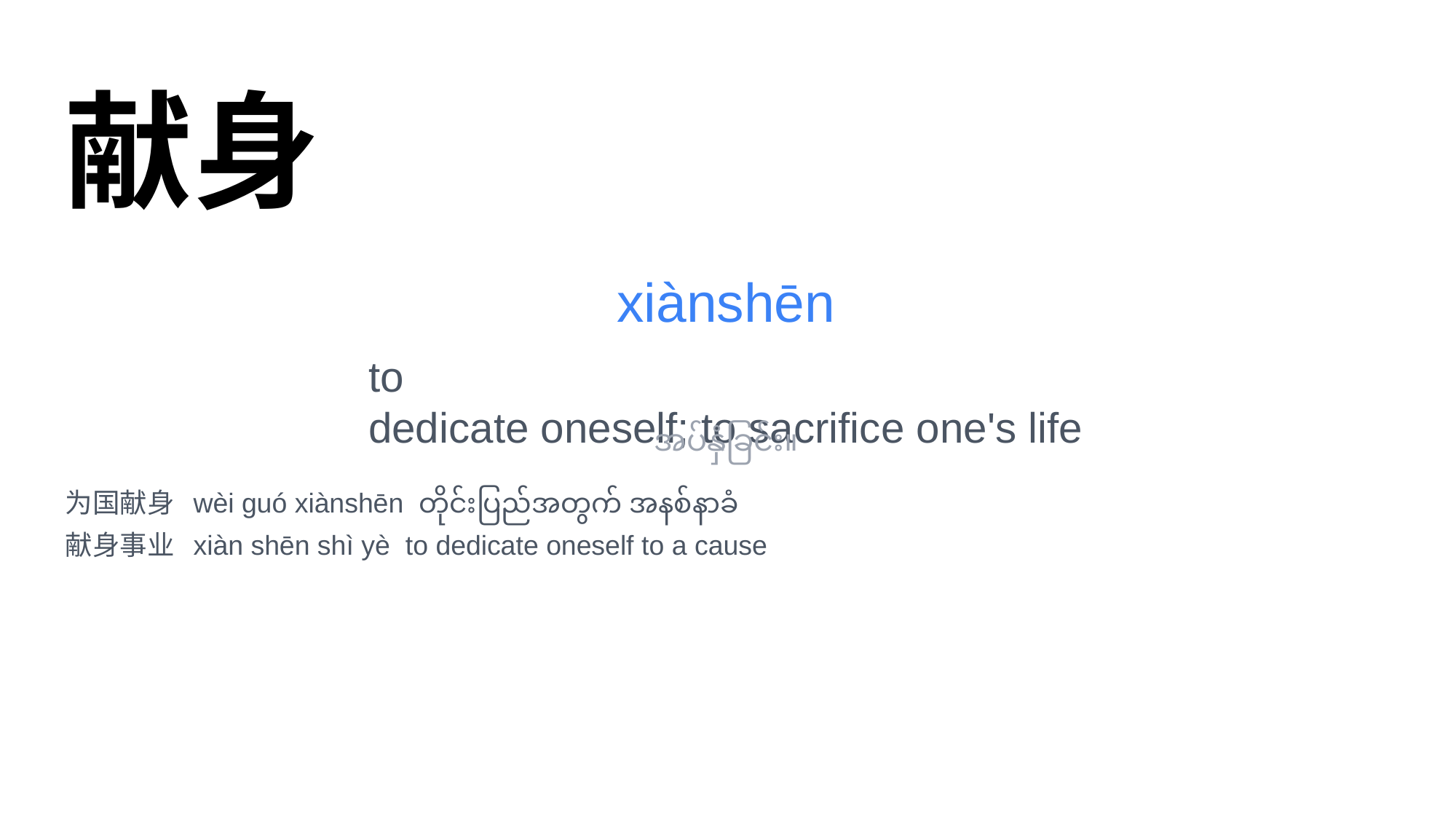

献身
xiànshēn
to
dedicate oneself; to sacrifice one's life
အပ်နှံခြင်း။
为国献身  wèi guó xiànshēn  တိုင်းပြည်အတွက် အနစ်နာခံ
献身事业  xiàn shēn shì yè  to dedicate oneself to a cause